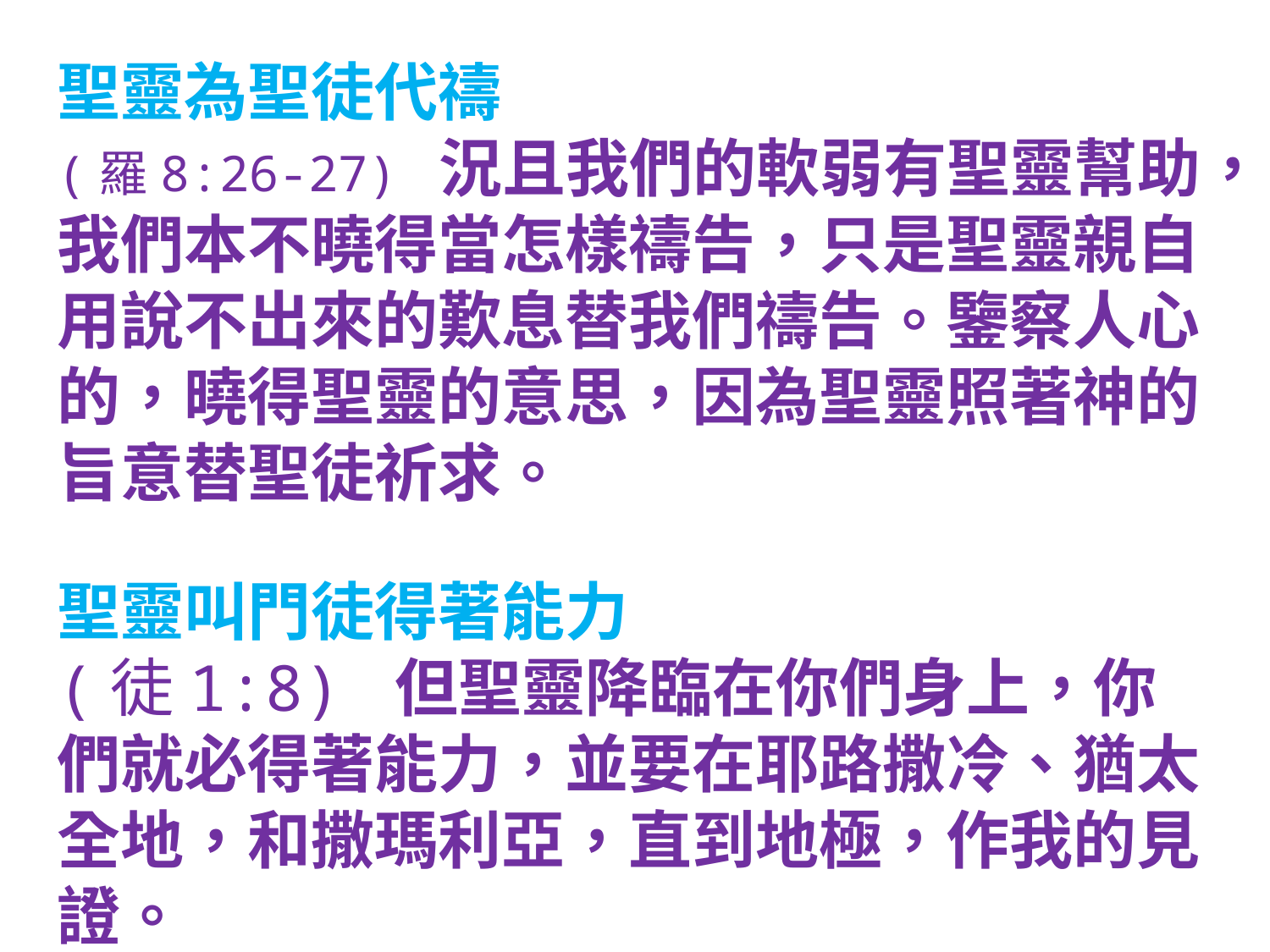

聖靈為聖徒代禱
(羅8:26-27) 況且我們的軟弱有聖靈幫助，我們本不曉得當怎樣禱告，只是聖靈親自用說不出來的歎息替我們禱告。鑒察人心的，曉得聖靈的意思，因為聖靈照著神的旨意替聖徒祈求。
聖靈叫門徒得著能力
(徒1:8) 但聖靈降臨在你們身上，你們就必得著能力，並要在耶路撒冷、猶太全地，和撒瑪利亞，直到地極，作我的見證。